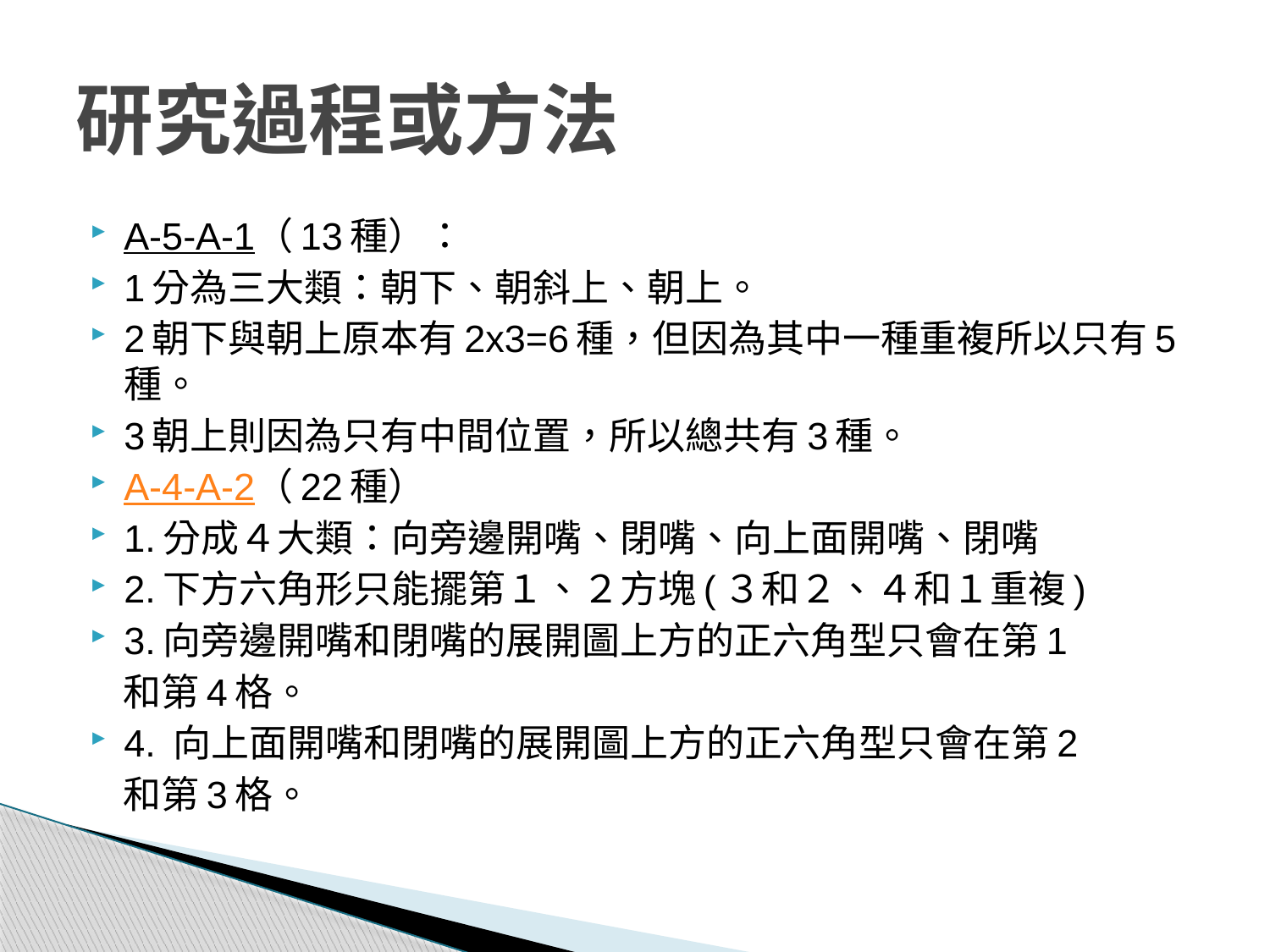

# 研究過程或方法
A-5-A-1（13種）：
1分為三大類：朝下、朝斜上、朝上。
2朝下與朝上原本有2x3=6種，但因為其中一種重複所以只有5種。
3朝上則因為只有中間位置，所以總共有3種。
A-4-A-2（22種）
1.分成４大類：向旁邊開嘴、閉嘴、向上面開嘴、閉嘴
2.下方六角形只能擺第１、２方塊(３和２、４和１重複)
3.向旁邊開嘴和閉嘴的展開圖上方的正六角型只會在第1
   和第4格。
4. 向上面開嘴和閉嘴的展開圖上方的正六角型只會在第2
   和第3格。